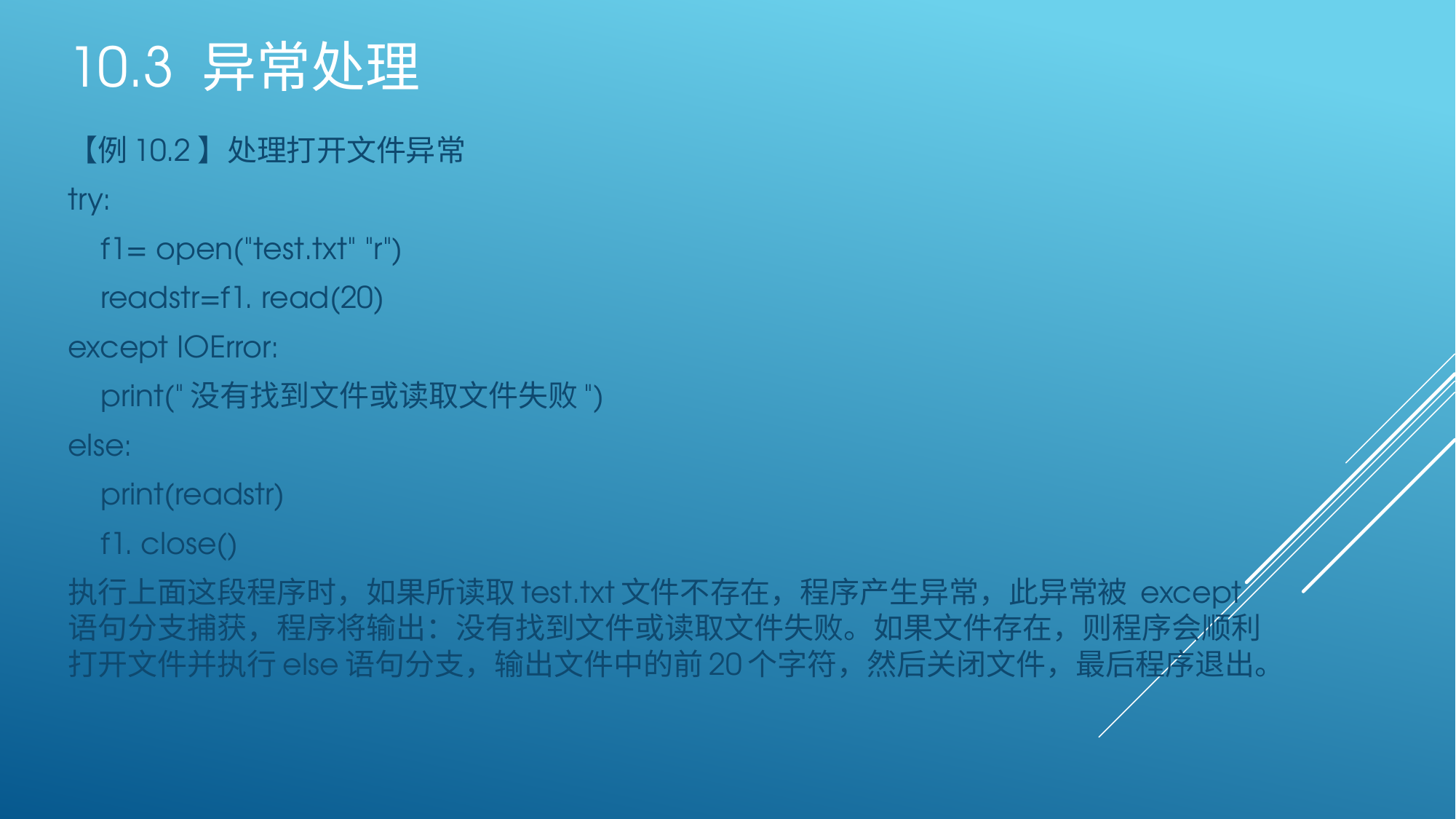

# 10.3 异常处理
【例10.2】处理打开文件异常
try:
    f1= open("test.txt" "r")
    readstr=f1. read(20)
except IOError:
    print("没有找到文件或读取文件失败")
else:
    print(readstr)
    f1. close()
执行上面这段程序时，如果所读取test.txt文件不存在，程序产生异常，此异常被 except语句分支捕获，程序将输出：没有找到文件或读取文件失败。如果文件存在，则程序会顺利打开文件并执行else语句分支，输出文件中的前20个字符，然后关闭文件，最后程序退出。